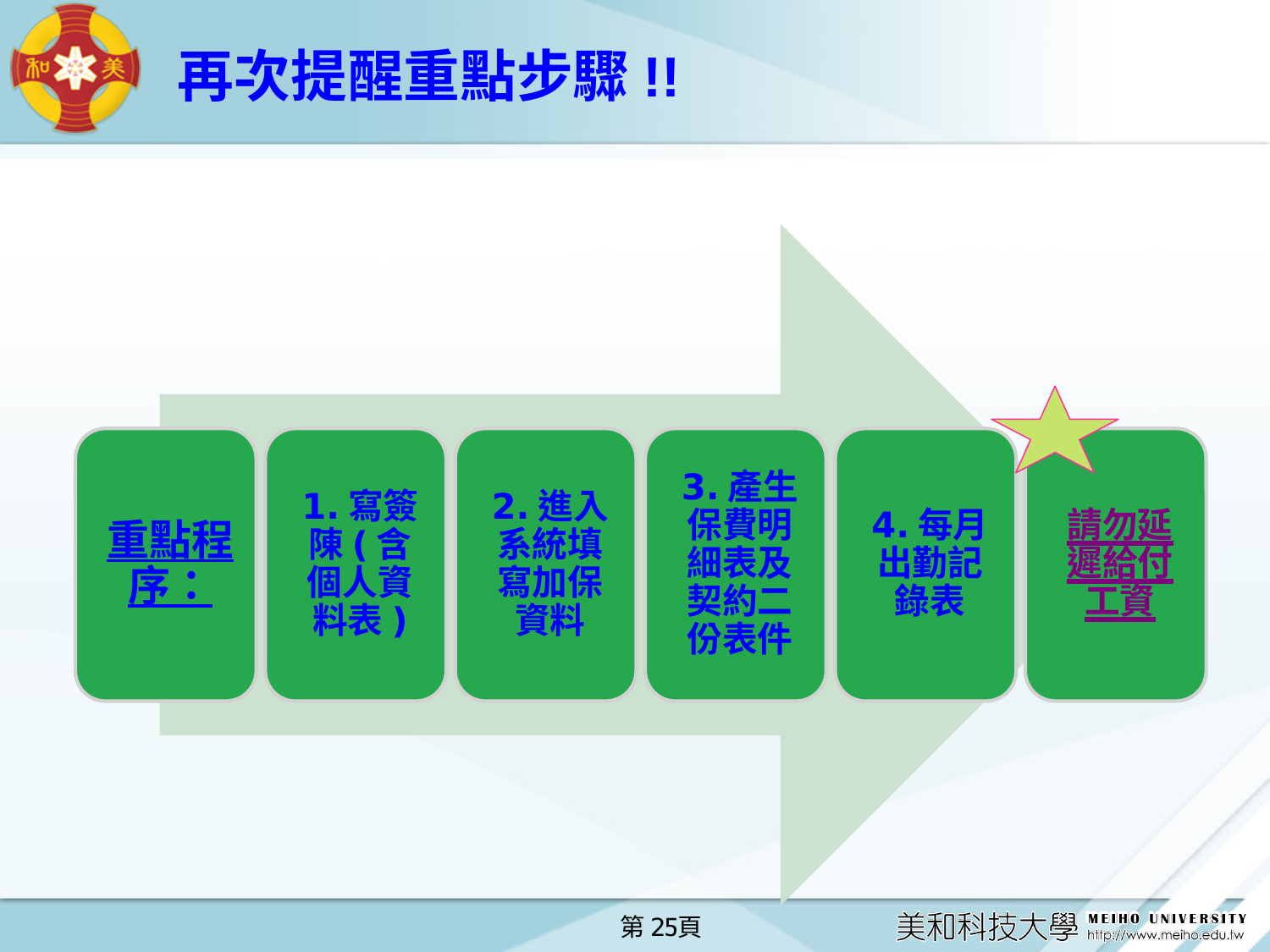

# 再次提醒重點步驟!!
重點程序：
1.寫簽陳(含個人資料表)
2.進入系統填寫加保資料
3.產生保費明細表及契約二份表件
4.每月出勤記錄表
請勿延遲給付工資